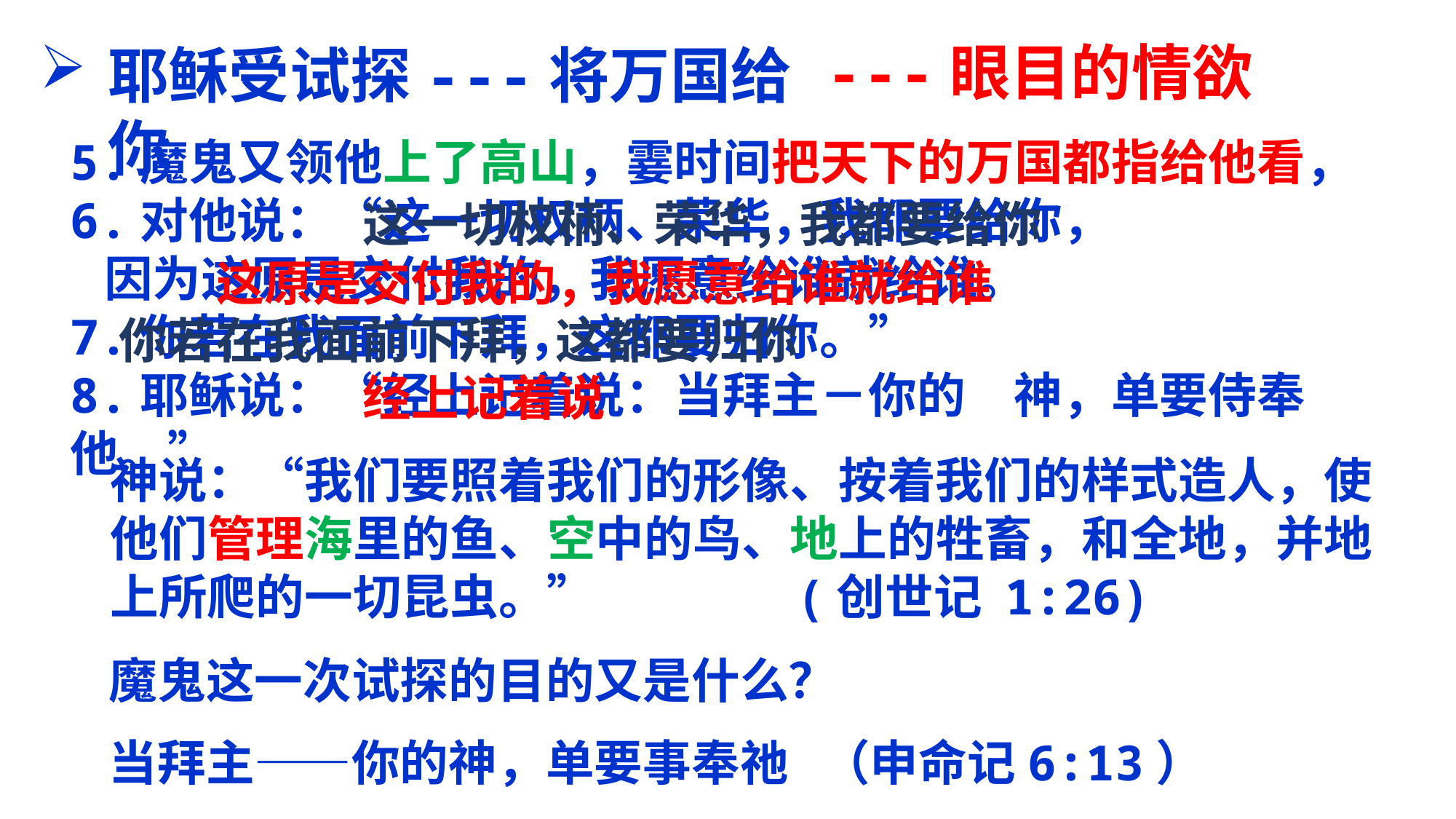

---眼目的情欲
耶稣受试探---将万国给你
5.魔鬼又领他上了高山，霎时间把天下的万国都指给他看，
6.对他说：“这一切权柄、荣华，我都要给你，
  因为这原是交付我的，我愿意给谁就给谁。
7.你若在我面前下拜，这都要归你。”
8.耶稣说：“经上记着说：当拜主－你的　神，单要侍奉他。”
这一切权柄、荣华，我都要给你
你若在我面前下拜，这都要归你
这原是交付我的，我愿意给谁就给谁
经上记着说
当拜主——你的神，单要事奉祂   （申命记6:13）
神说：“我们要照着我们的形像、按着我们的样式造人，使他们管理海里的鱼、空中的鸟、地上的牲畜，和全地，并地上所爬的一切昆虫。”                 (创世记 1:26)
魔鬼这一次试探的目的又是什么？